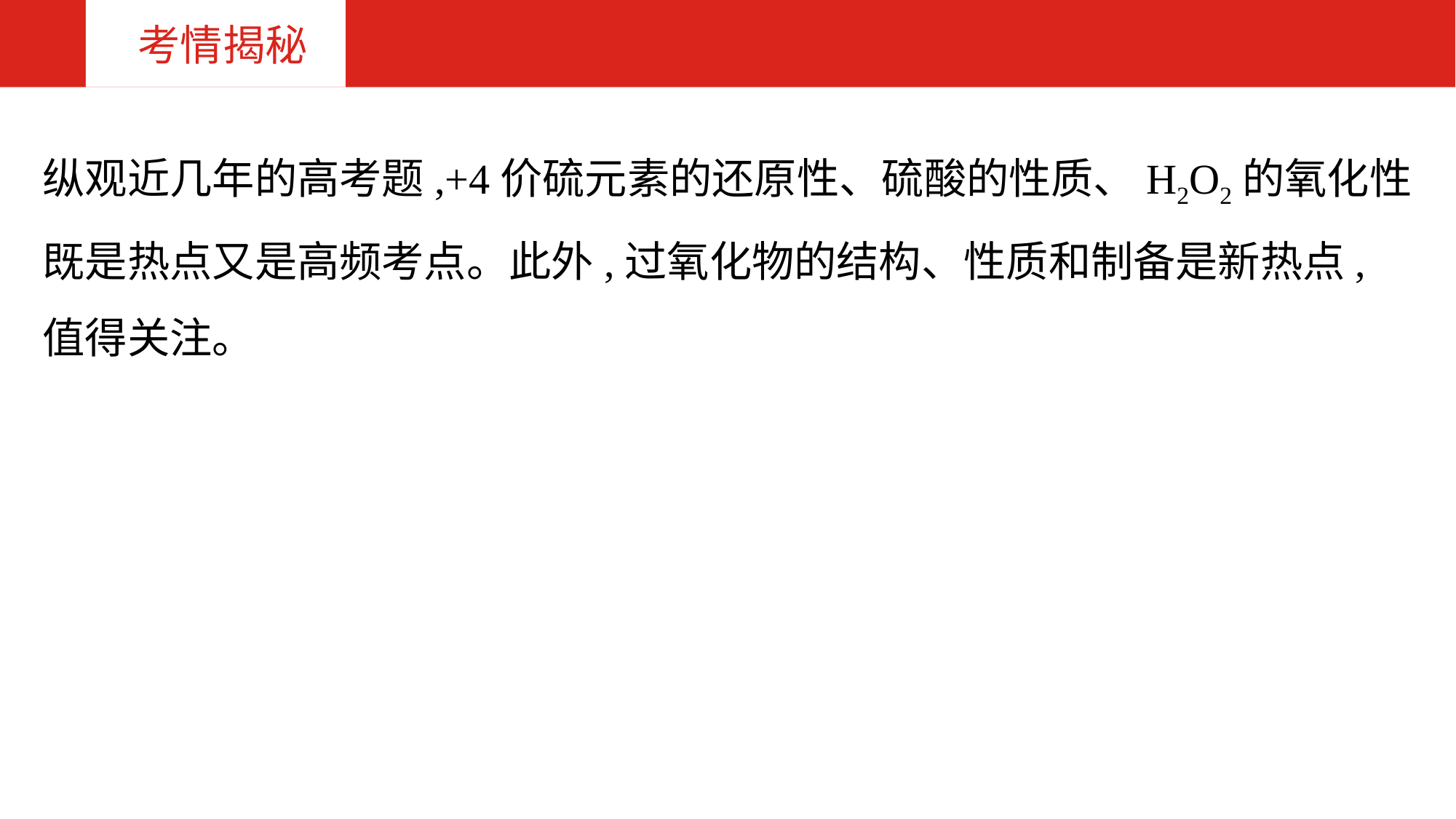

考情揭秘

纵观近几年的高考题,+4价硫元素的还原性、硫酸的性质、H2O2的氧化性既是热点又是高频考点。此外,过氧化物的结构、性质和制备是新热点,值得关注。